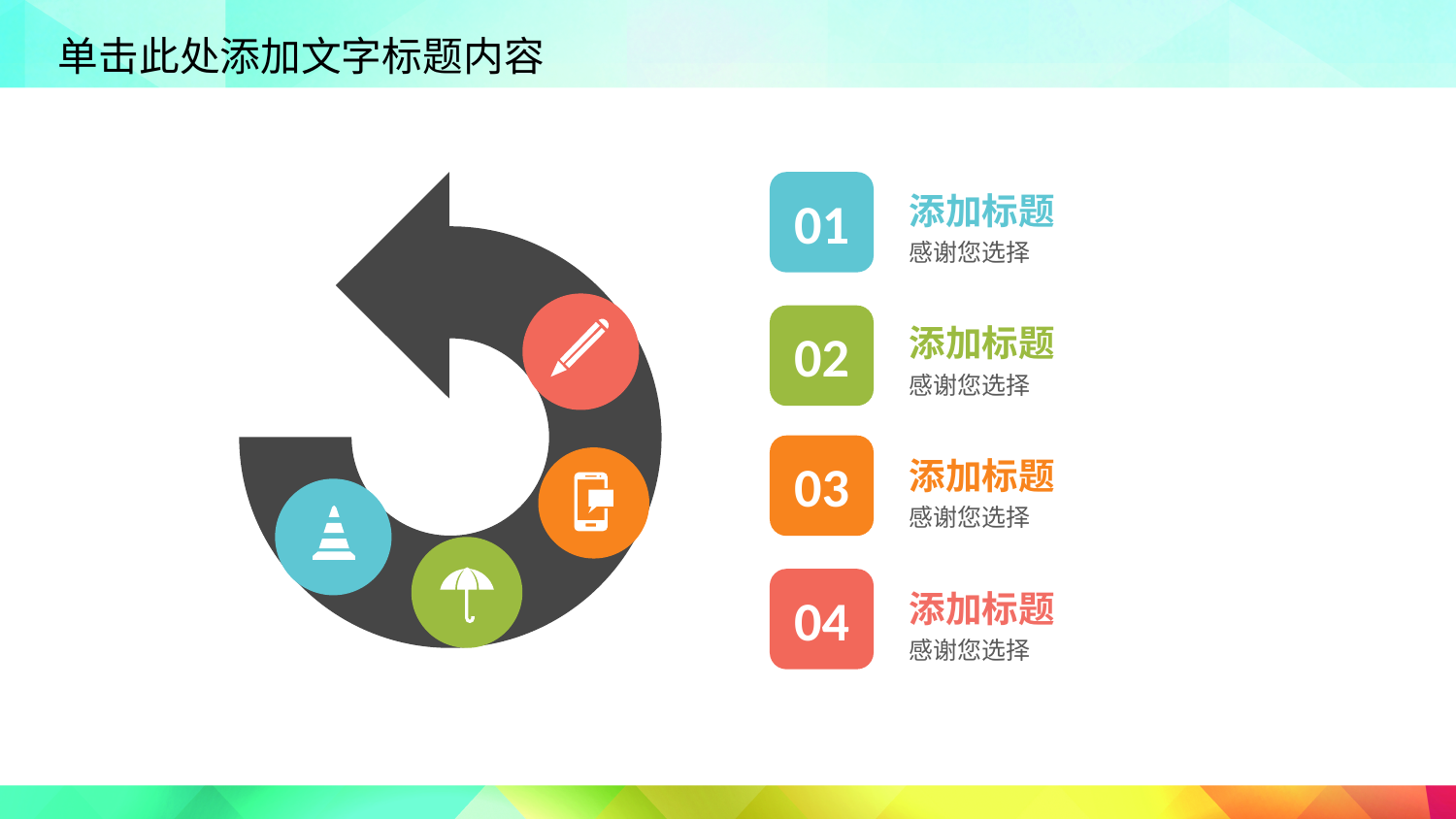

01
添加标题
感谢您选择

添加标题
感谢您选择
02
03
添加标题
感谢您选择

04
添加标题
感谢您选择